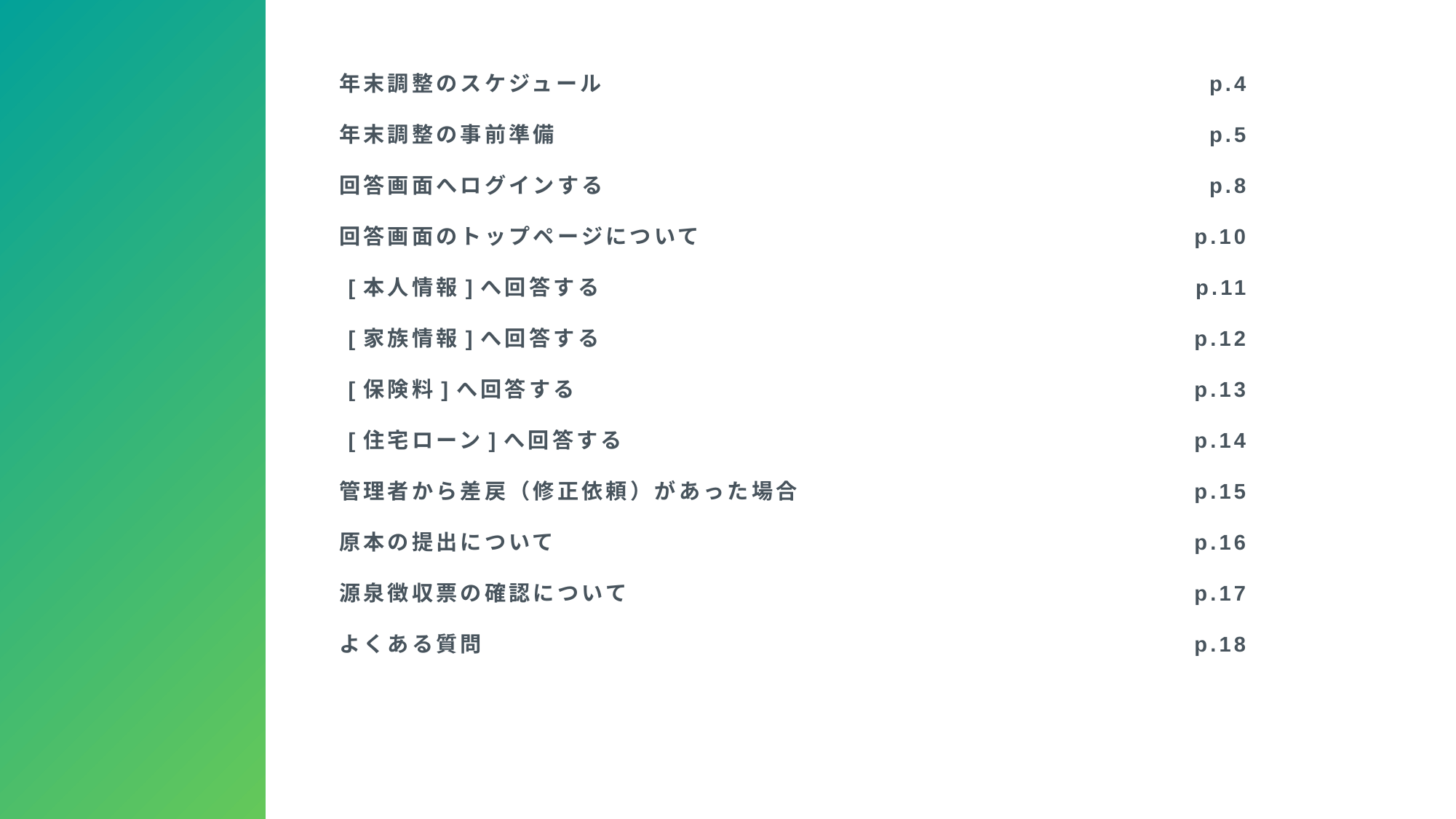

年末調整のスケジュール
年末調整の事前準備
回答画面へログインする
回答画面のトップページについて
 [本人情報]へ回答する
 [家族情報]へ回答する
 [保険料]へ回答する
 [住宅ローン]へ回答する
管理者から差戻（修正依頼）があった場合
原本の提出について
源泉徴収票の確認について
よくある質問

p.4
p.5
p.8
p.10
p.11
p.12
p.13
p.14
p.15
p.16
p.17
p.18